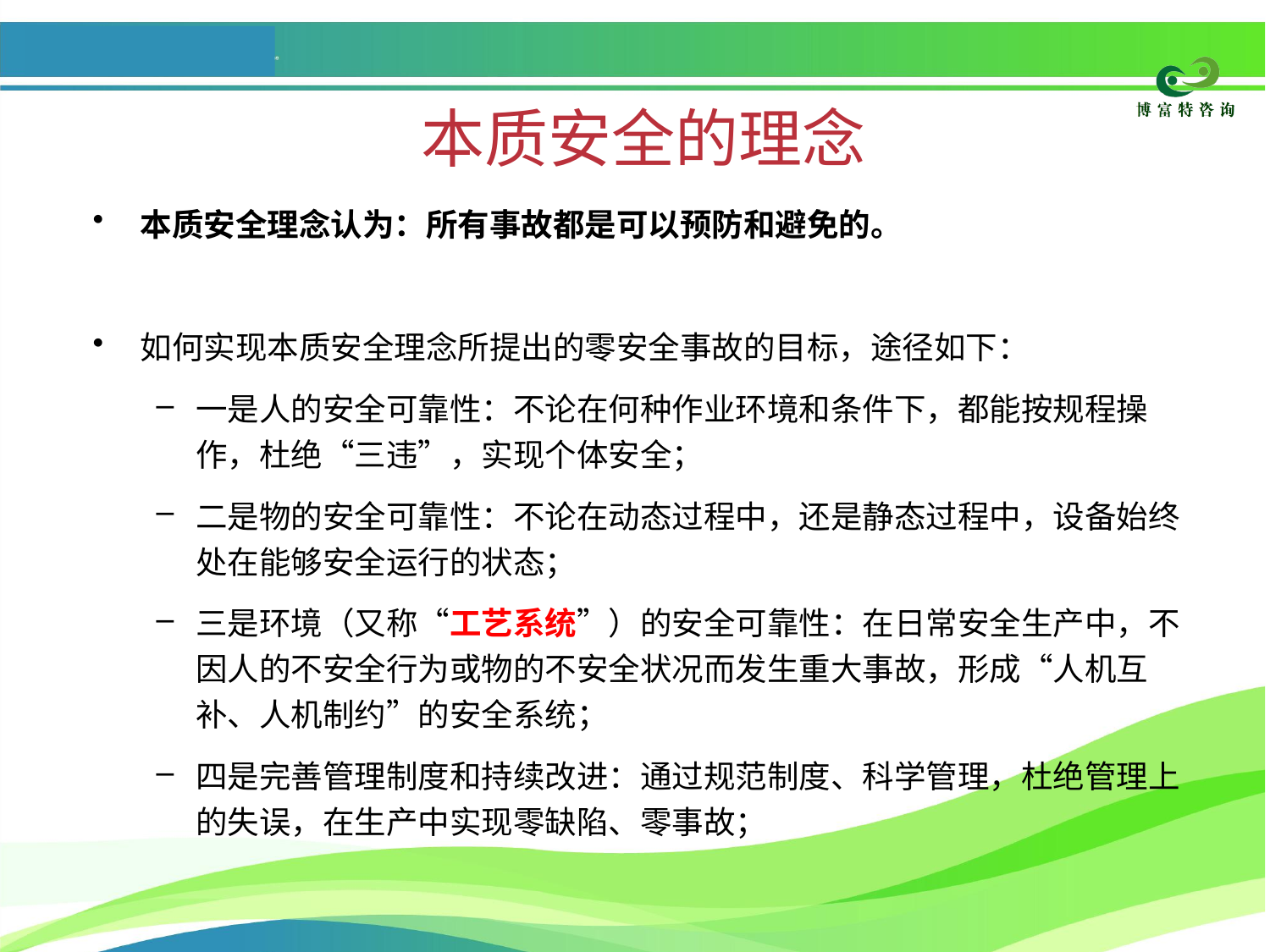

# 本质安全的理念
本质安全理念认为：所有事故都是可以预防和避免的。

如何实现本质安全理念所提出的零安全事故的目标，途径如下：
一是人的安全可靠性：不论在何种作业环境和条件下，都能按规程操作，杜绝“三违”，实现个体安全；
二是物的安全可靠性：不论在动态过程中，还是静态过程中，设备始终处在能够安全运行的状态；
三是环境（又称“工艺系统”）的安全可靠性：在日常安全生产中，不因人的不安全行为或物的不安全状况而发生重大事故，形成“人机互补、人机制约”的安全系统；
四是完善管理制度和持续改进：通过规范制度、科学管理，杜绝管理上的失误，在生产中实现零缺陷、零事故；